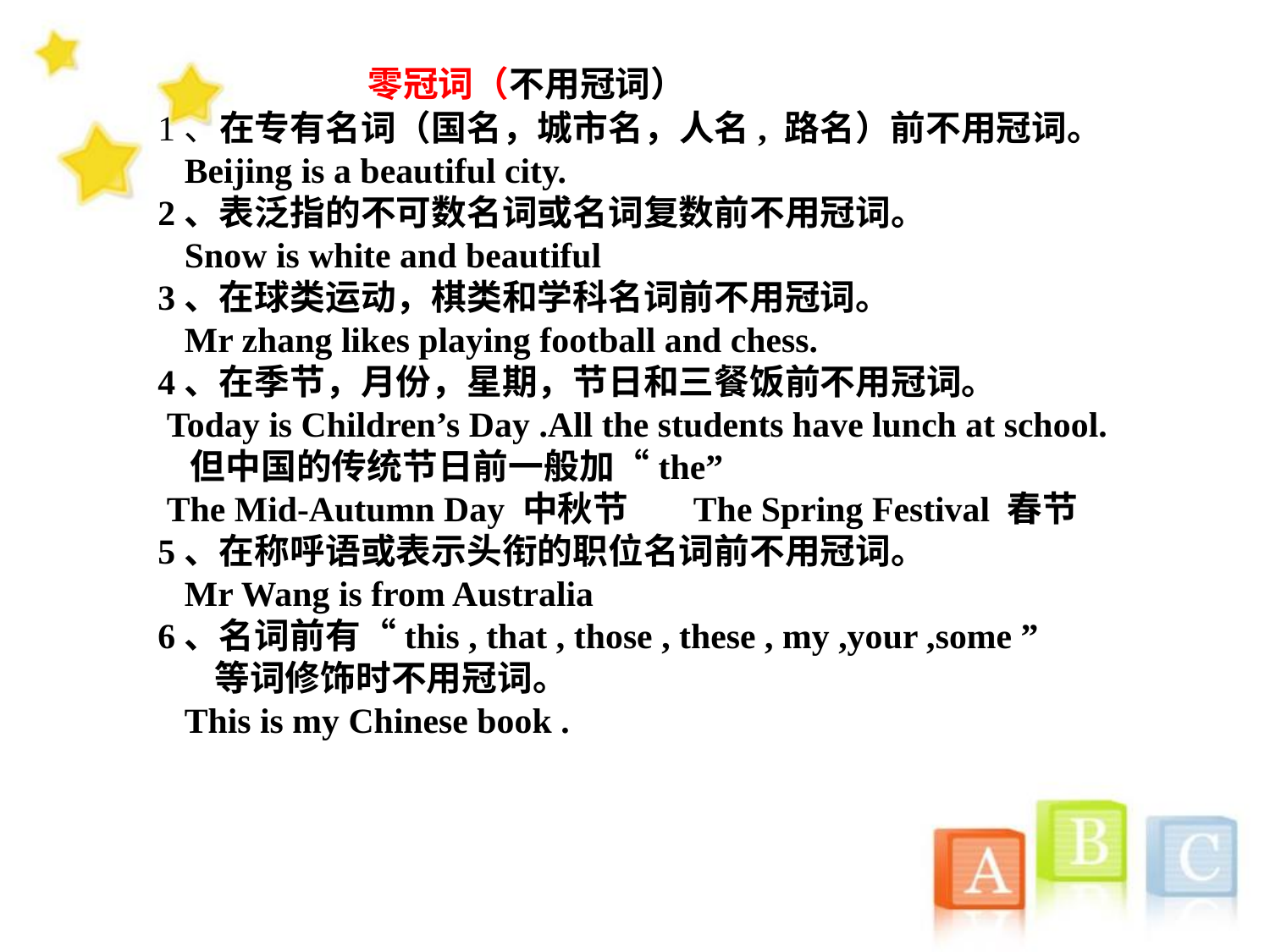

零冠词（不用冠词）
1、在专有名词（国名，城市名，人名, 路名）前不用冠词。
   Beijing is a beautiful city.
2、表泛指的不可数名词或名词复数前不用冠词。
   Snow is white and beautiful
3、在球类运动，棋类和学科名词前不用冠词。
   Mr zhang likes playing football and chess.
4、在季节，月份，星期，节日和三餐饭前不用冠词。
 Today is Children’s Day .All the students have lunch at school.
   但中国的传统节日前一般加“the”
 The Mid-Autumn Day 中秋节       The Spring Festival 春节
5、在称呼语或表示头衔的职位名词前不用冠词。
   Mr Wang is from Australia
6、名词前有“this , that , those , these , my ,your ,some ”
      等词修饰时不用冠词。
   This is my Chinese book .